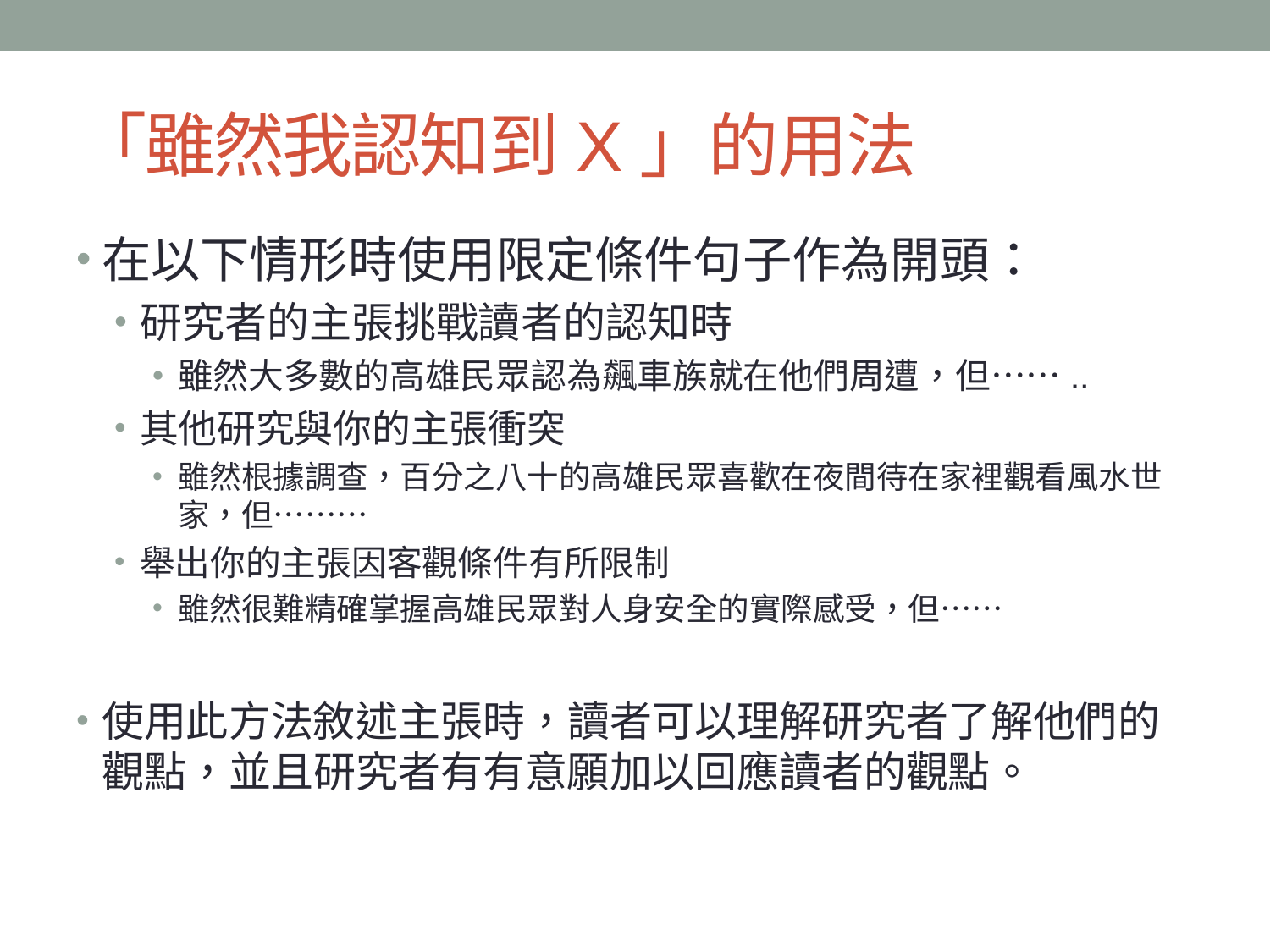

# 「雖然我認知到X」的用法
在以下情形時使用限定條件句子作為開頭：
研究者的主張挑戰讀者的認知時
雖然大多數的高雄民眾認為飆車族就在他們周遭，但……..
其他研究與你的主張衝突
雖然根據調查，百分之八十的高雄民眾喜歡在夜間待在家裡觀看風水世家，但………
舉出你的主張因客觀條件有所限制
雖然很難精確掌握高雄民眾對人身安全的實際感受，但……

使用此方法敘述主張時，讀者可以理解研究者了解他們的觀點，並且研究者有有意願加以回應讀者的觀點。